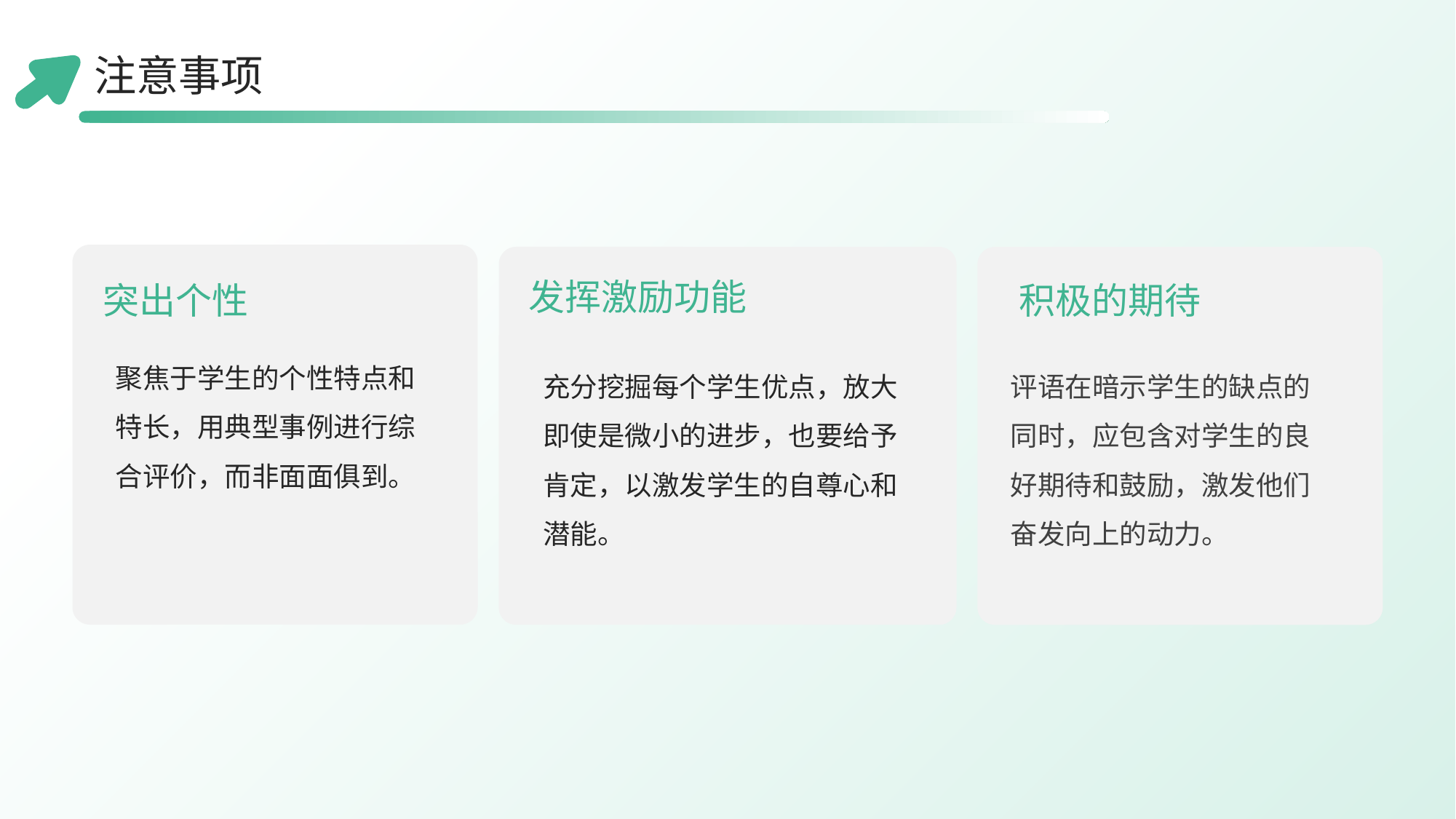

注意事项

发挥激励功能

突出个性
积极的期待
聚焦于学生的个性特点和特长，用典型事例进行综合评价，而非面面俱到。
评语在暗示学生的缺点的同时，应包含对学生的良好期待和鼓励，激发他们奋发向上的动力。

充分挖掘每个学生优点，放大即使是微小的进步，也要给予肯定，以激发学生的自尊心和潜能。